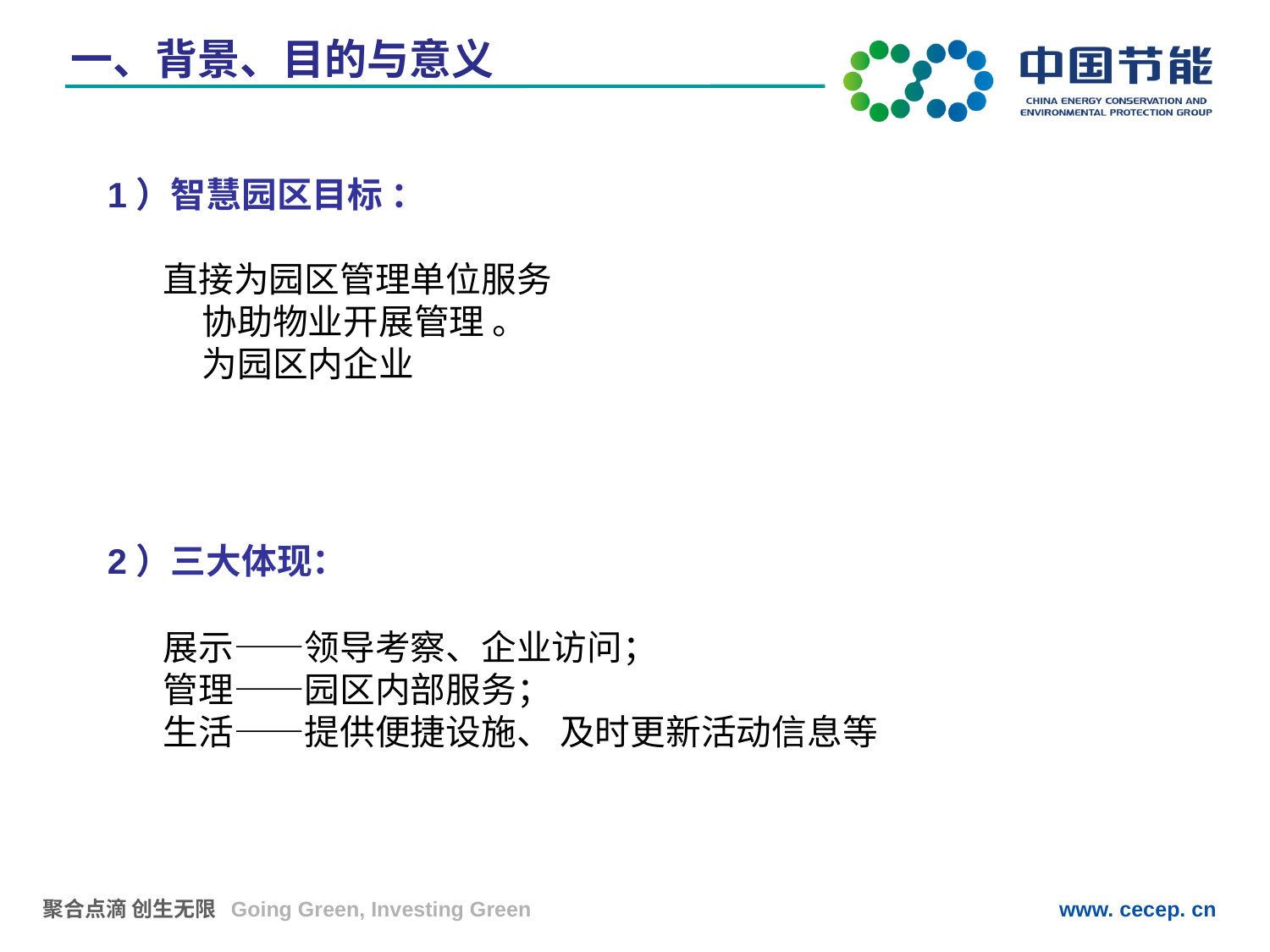

一、背景、目的与意义
1）智慧园区目标 ：

      直接为园区管理单位服务
           协助物业开展管理 。
           为园区内企业

2）三大体现：

      展示——领导考察、企业访问；
      管理——园区内部服务；
      生活——提供便捷设施、 及时更新活动信息等